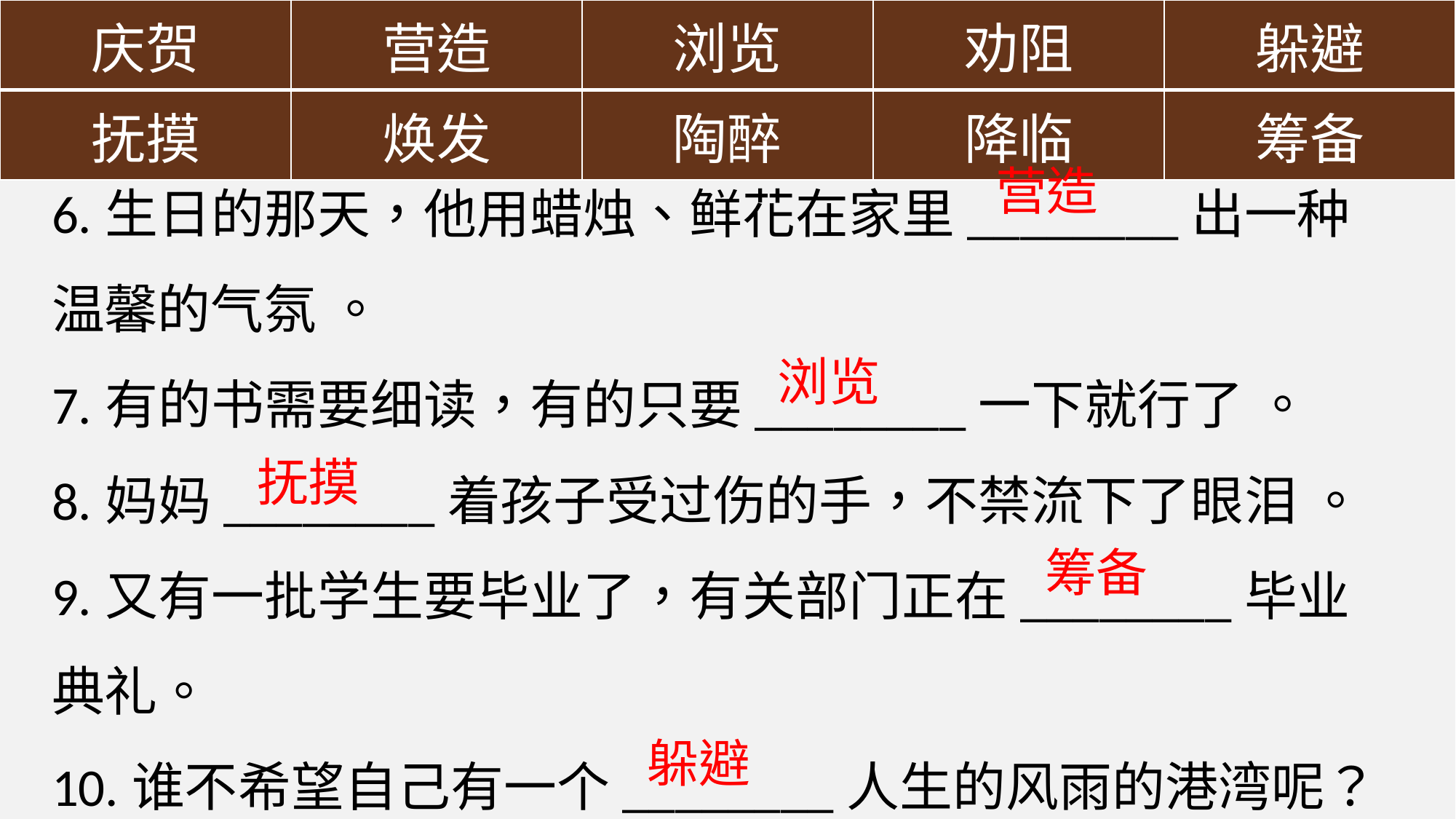

| 庆贺 | 营造 | 浏览 | 劝阻 | 躲避 |
| --- | --- | --- | --- | --- |
| 抚摸 | 焕发 | 陶醉 | 降临 | 筹备 |
6.生日的那天，他用蜡烛、鲜花在家里________出一种温馨的气氛 。
7.有的书需要细读，有的只要________一下就行了 。
8.妈妈________着孩子受过伤的手，不禁流下了眼泪 。
9.又有一批学生要毕业了，有关部门正在________毕业典礼。
10.谁不希望自己有一个________人生的风雨的港湾呢？
营造
浏览
抚摸
筹备
躲避